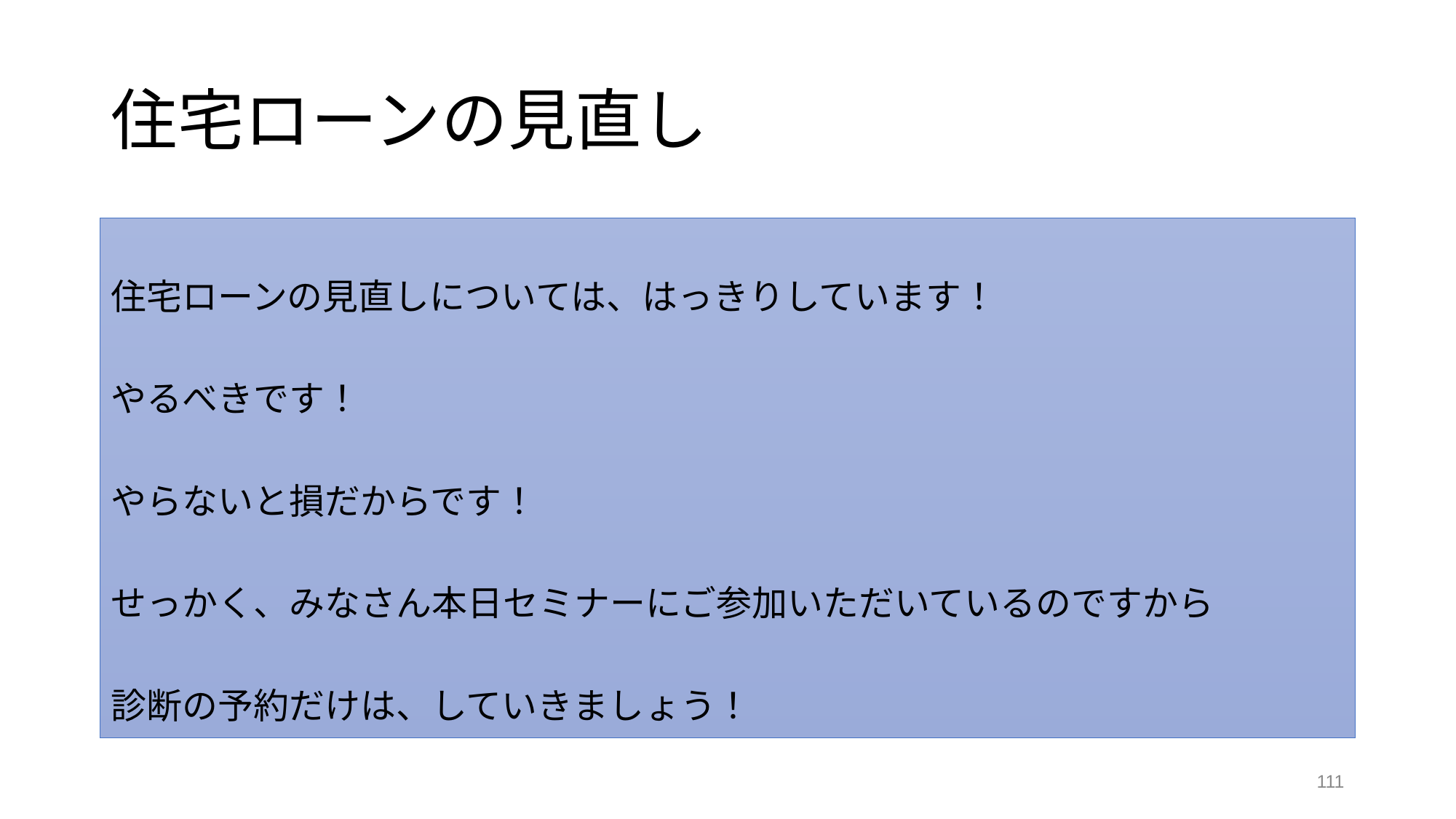

# 住宅ローンの見直し

住宅ローンの見直しについては、はっきりしています！

やるべきです！

やらないと損だからです！

せっかく、みなさん本日セミナーにご参加いただいているのですから

診断の予約だけは、していきましょう！
111